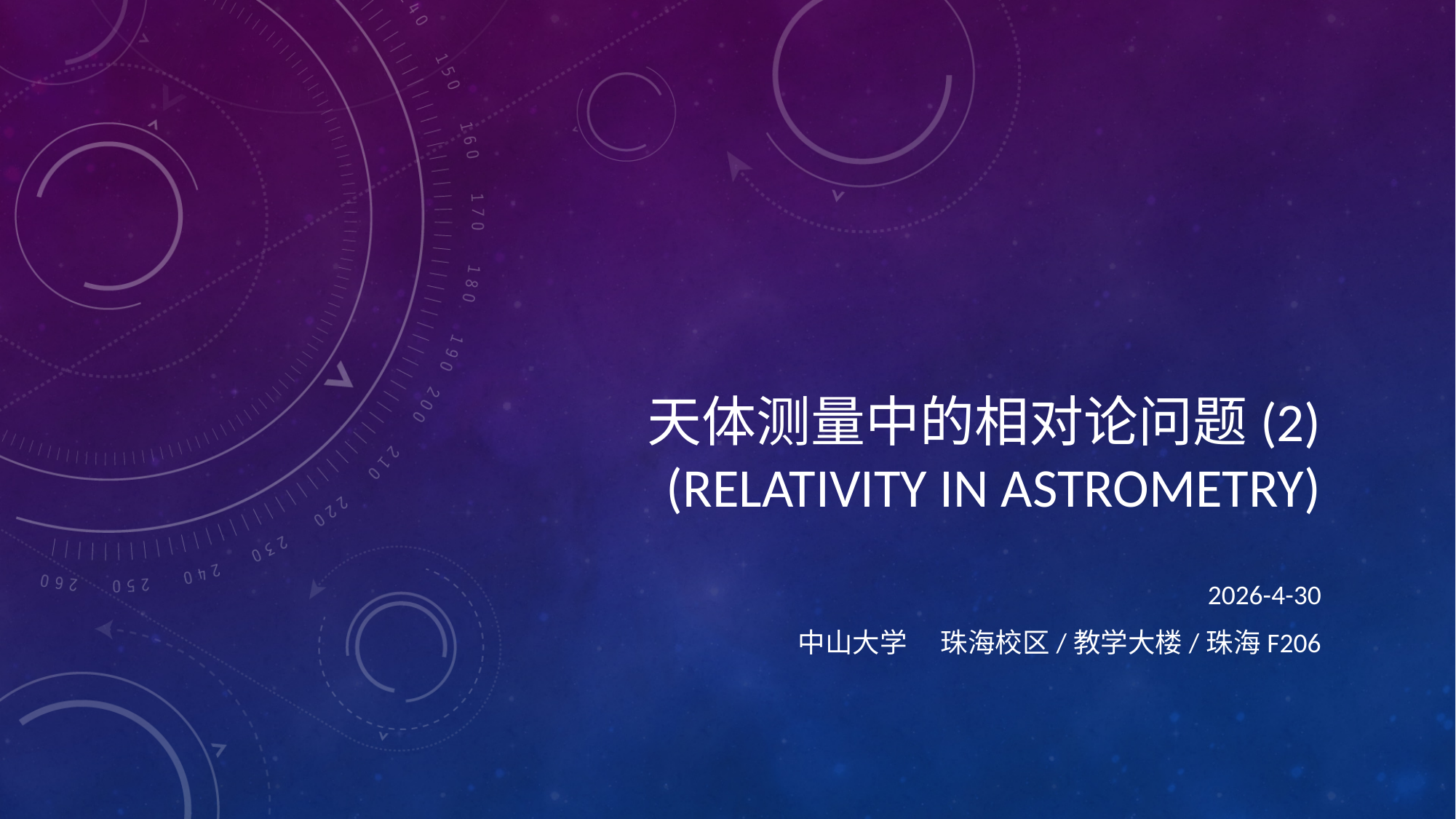

# 天体测量中的相对论问题(2) (relativity in astrometry)

2026-4-30
中山大学　 珠海校区/教学大楼/珠海F206